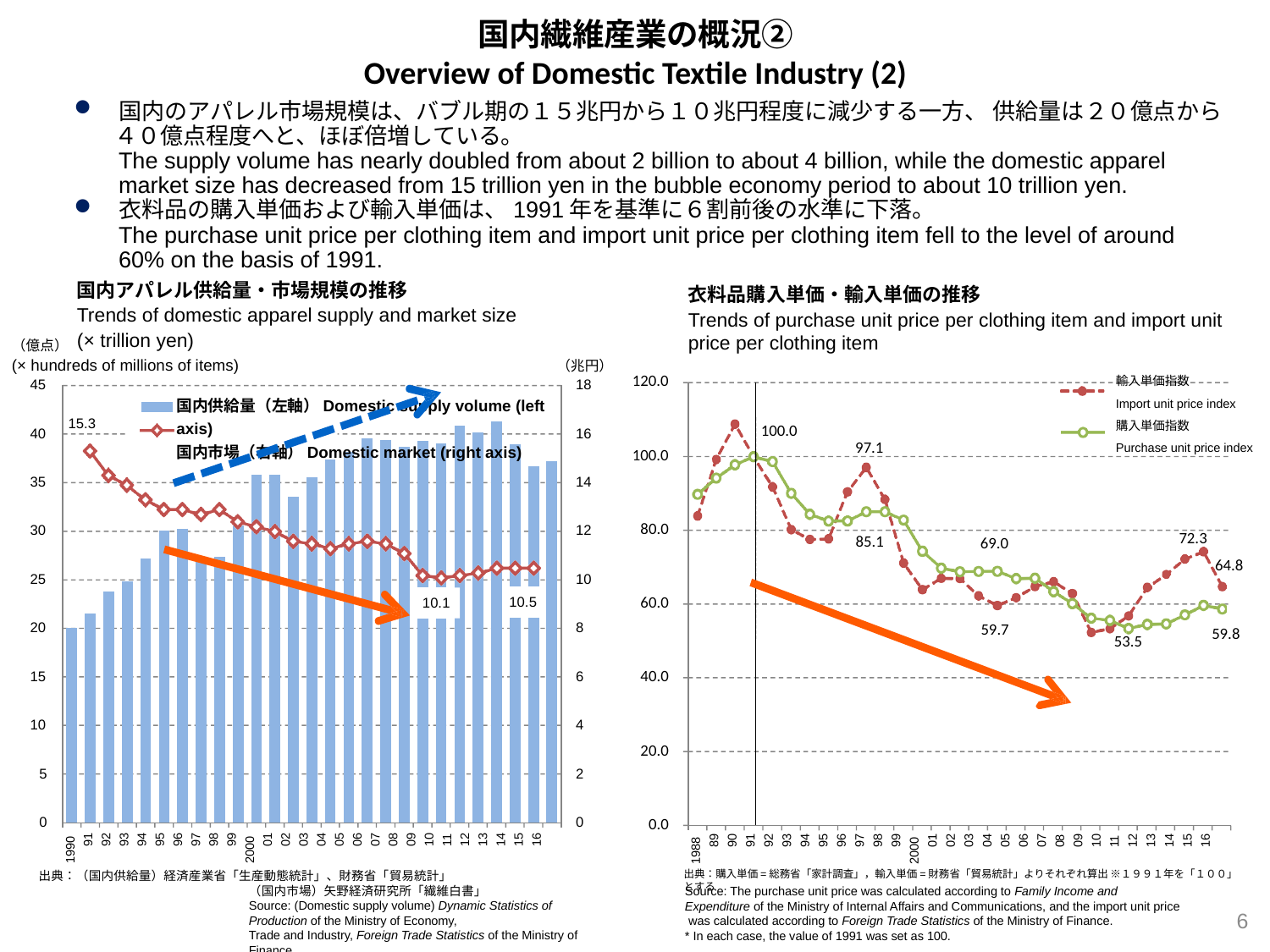

# 国内繊維産業の概況② Overview of Domestic Textile Industry (2)
国内のアパレル市場規模は、バブル期の１５兆円から１０兆円程度に減少する一方、 供給量は２０億点から
       ４０億点程度へと、ほぼ倍増している。
       The supply volume has nearly doubled from about 2 billion to about 4 billion, while the domestic apparel
       market size has decreased from 15 trillion yen in the bubble economy period to about 10 trillion yen.
衣料品の購入単価および輸入単価は、1991年を基準に６割前後の水準に下落。
       The purchase unit price per clothing item and import unit price per clothing item fell to the level of around
       60% on the basis of 1991.
国内アパレル供給量・市場規模の推移
Trends of domestic apparel supply and market size
(× trillion yen)
衣料品購入単価・輸入単価の推移
Trends of purchase unit price per clothing item and import unit price per clothing item
（億点）
(× hundreds of millions of items)
（兆円）
輸⼊単価指数
Import unit price index
120.0
45
18

国内供給量（左軸）Domestic supply volume (left axis)
国内市場（右軸）Domestic market (right axis)

購⼊単価指数
Purchase unit price index
15.3

100.0

40
16

97.1

100.0

35
14

80.0
30
12

72.3

85.1

69.0

64.8

25
10

60.0
10.5

10.1

20
8
59.7

59.8

53.5
40.0
15
6

10
4

20.0

5
2

0
0
0.0
1990
91
92
93
94
95
96
97
98
99
2000
01
02
03
04
05
06
07
08
09
10
11
12
13
14
15
16
1988
89
90
91
92
93
94
95
96
97
98
99
2000
01
02
03
04
05
06
07
08
09
10
11
12
13
14
15
16

出典：購⼊単価=総務省「家計調査」，輸⼊単価=財務省「貿易統計」よりそれぞれ算出 ※１９９１年を「１００」とする
出典：（国内供給量）経済産業省「生産動態統計」、財務省「貿易統計」
（国内市場）矢野経済研究所「繊維白書」
Source: (Domestic supply volume) Dynamic Statistics of Production of the Ministry of Economy,
Trade and Industry, Foreign Trade Statistics of the Ministry of Finance
(Domestic Market) Textile White Paper, Yano Research Institute
Source: The purchase unit price was calculated according to Family Income and
Expenditure of the Ministry of Internal Affairs and Communications, and the import unit price
 was calculated according to Foreign Trade Statistics of the Ministry of Finance.
* In each case, the value of 1991 was set as 100.
6